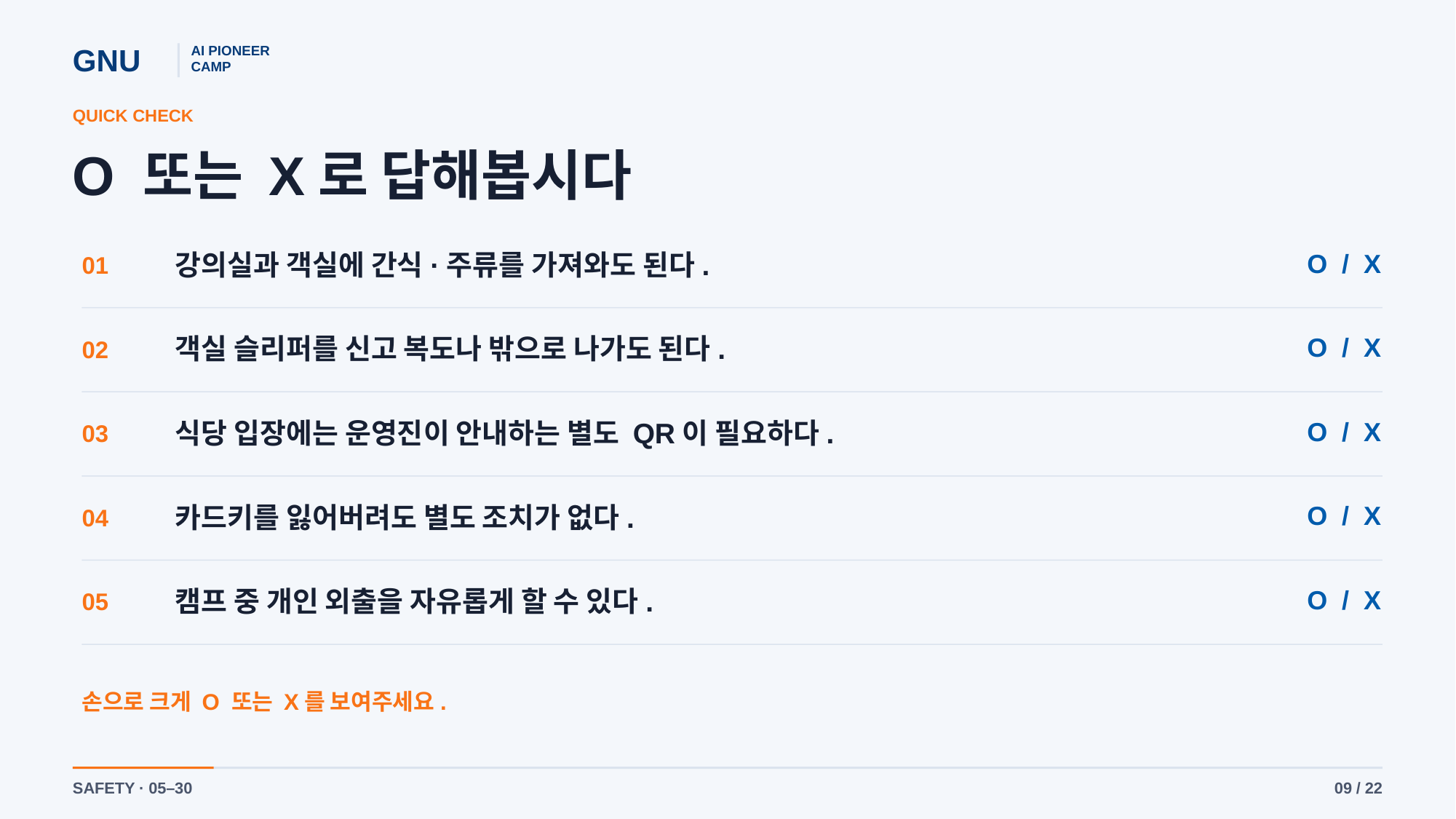

GNU
AI PIONEER
CAMP

QUICK CHECK
O 또는 X로 답해봅시다
강의실과 객실에 간식·주류를 가져와도 된다.
O  /  X
01

객실 슬리퍼를 신고 복도나 밖으로 나가도 된다.
O  /  X
02

식당 입장에는 운영진이 안내하는 별도 QR이 필요하다.
O  /  X
03

카드키를 잃어버려도 별도 조치가 없다.
O  /  X
04

캠프 중 개인 외출을 자유롭게 할 수 있다.
O  /  X
05

손으로 크게 O 또는 X를 보여주세요.

SAFETY · 05–30
09 / 22